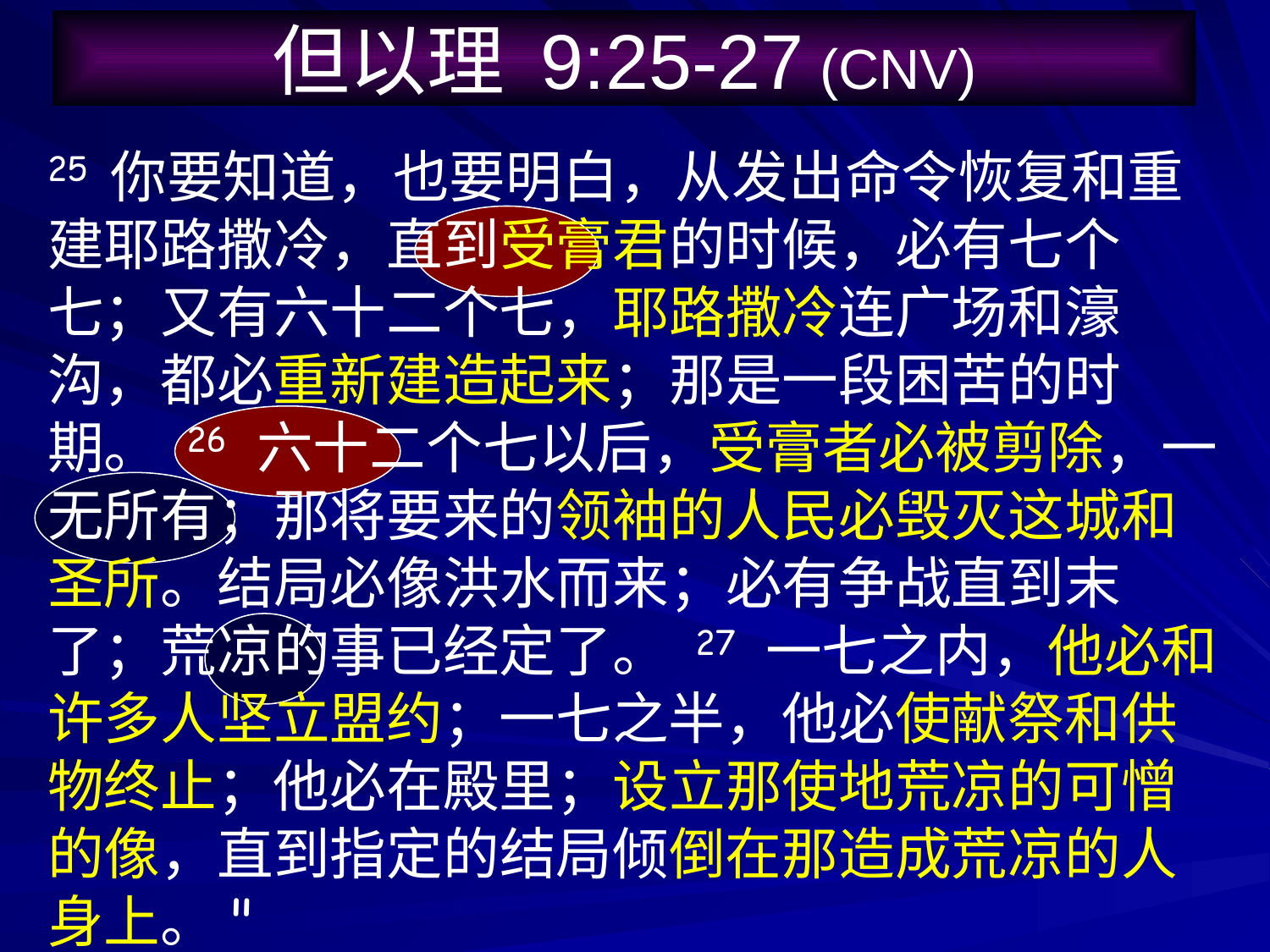

# 但以理 9:25-27 (CNV)
86b-d
25 你要知道，也要明白，从发出命令恢复和重建耶路撒冷，直到受膏君的时候，必有七个七；又有六十二个七，耶路撒冷连广场和濠沟，都必重新建造起来；那是一段困苦的时期。 26 六十二个七以后，受膏者必被剪除，一无所有；那将要来的领袖的人民必毁灭这城和圣所。结局必像洪水而来；必有争战直到末了；荒凉的事已经定了。 27 一七之内，他必和许多人坚立盟约；一七之半，他必使献祭和供物终止；他必在殿里；设立那使地荒凉的可憎的像，直到指定的结局倾倒在那造成荒凉的人身上。"